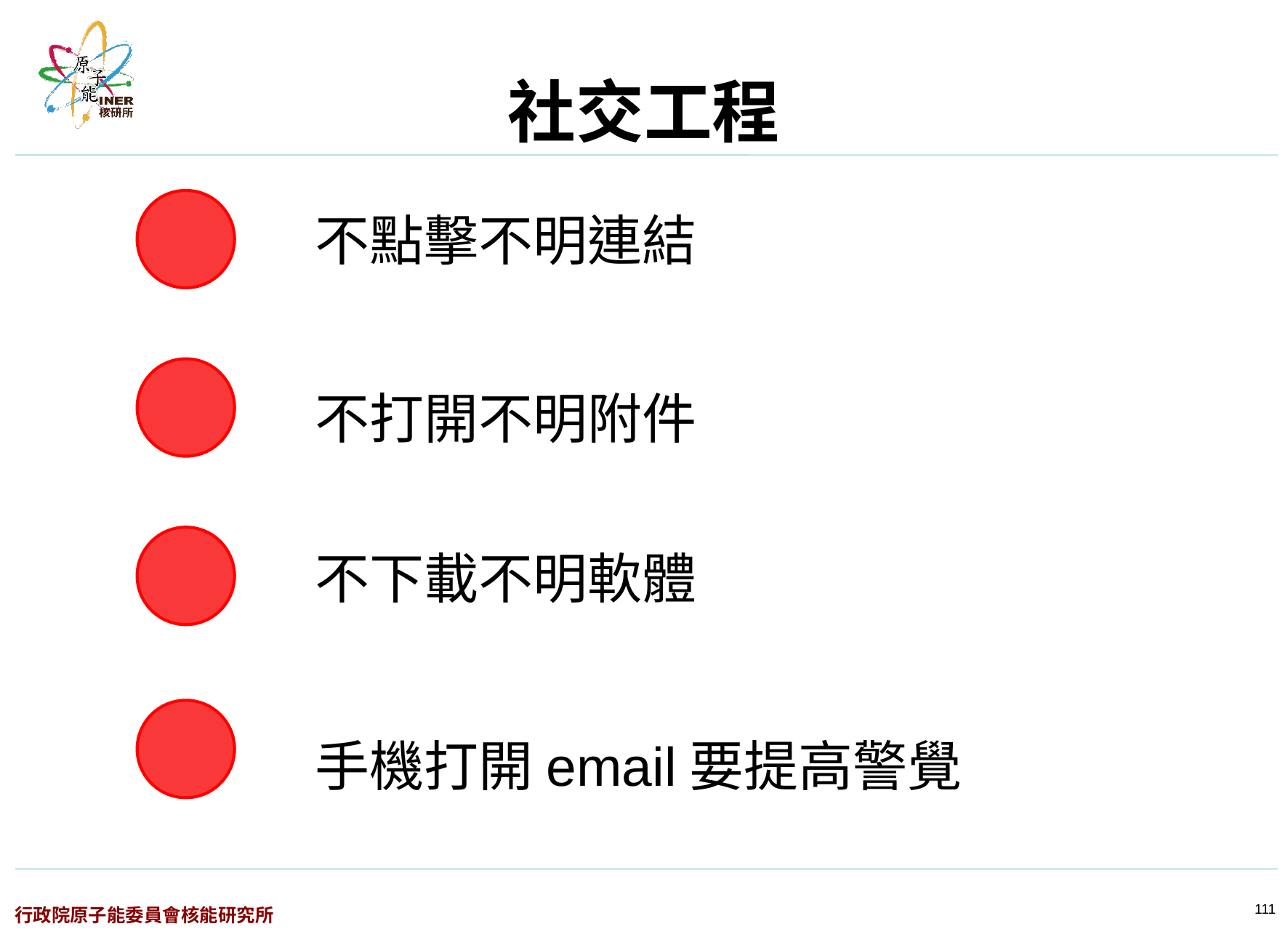

社交工程

不點擊不明連結

不打開不明附件

不下載不明軟體

手機打開email要提高警覺